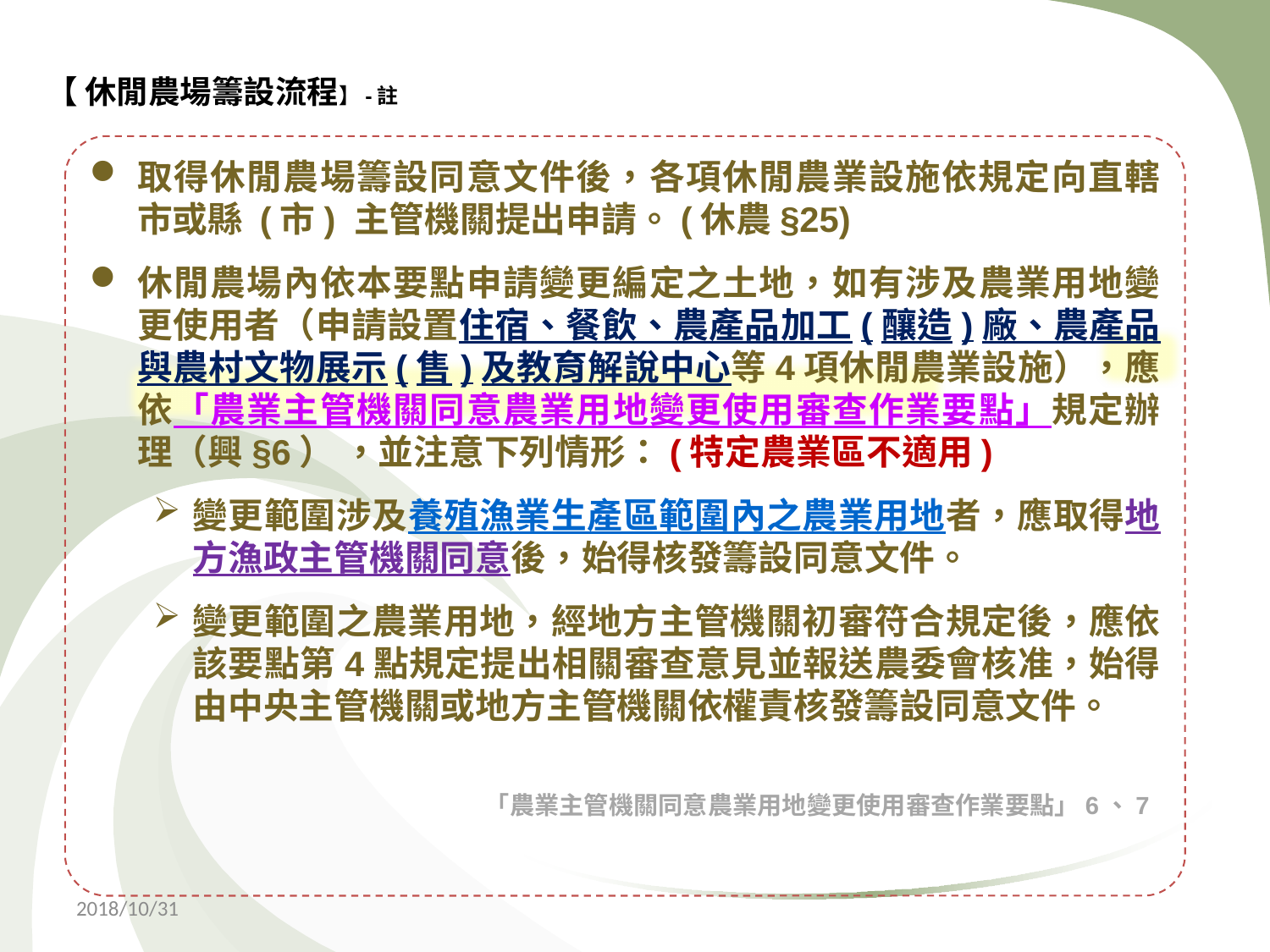

【 休閒農場籌設流程】-註
取得休閒農場籌設同意文件後，各項休閒農業設施依規定向直轄市或縣 (市) 主管機關提出申請。(休農§25)
休閒農場內依本要點申請變更編定之土地，如有涉及農業用地變更使用者（申請設置住宿、餐飲、農產品加工(釀造)廠、農產品與農村文物展示(售)及教育解說中心等4項休閒農業設施），應依「農業主管機關同意農業用地變更使用審查作業要點」規定辦理（興§6） ，並注意下列情形：(特定農業區不適用)
變更範圍涉及養殖漁業生產區範圍內之農業用地者，應取得地方漁政主管機關同意後，始得核發籌設同意文件。
變更範圍之農業用地，經地方主管機關初審符合規定後，應依該要點第4點規定提出相關審查意見並報送農委會核准，始得由中央主管機關或地方主管機關依權責核發籌設同意文件。

「農業主管機關同意農業用地變更使用審查作業要點」6、7
2018/10/31